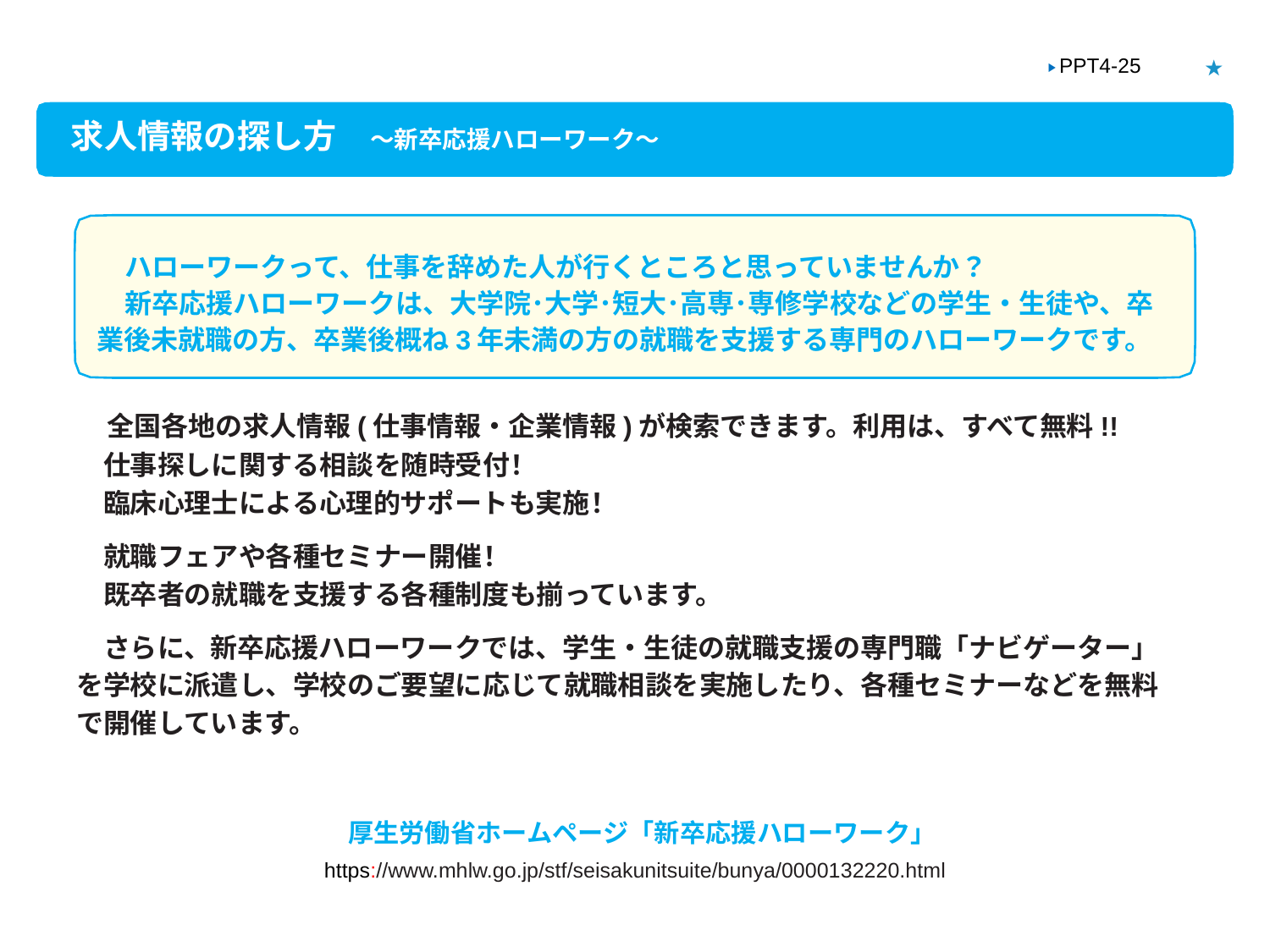

★
▶ PPT4-25

求人情報の探し方　～新卒応援ハローワーク～

　 ハローワークって、仕事を辞めた人が行くところと思っていませんか？
　 新卒応援ハローワークは、大学院･大学･短大･高専･専修学校などの学生・生徒や、卒業後未就職の方、卒業後概ね3年未満の方の就職を支援する専門のハローワークです。
全国各地の求人情報(仕事情報・企業情報)が検索できます。利用は、すべて無料!!
　仕事探しに関する相談を随時受付！
　臨床心理士による心理的サポートも実施！
　就職フェアや各種セミナー開催！
　既卒者の就職を支援する各種制度も揃っています。
　さらに、新卒応援ハローワークでは、学生・生徒の就職支援の専門職「ナビゲーター」を学校に派遣し、学校のご要望に応じて就職相談を実施したり、各種セミナーなどを無料で開催しています。
厚生労働省ホームページ「新卒応援ハローワーク」
https://www.mhlw.go.jp/stf/seisakunitsuite/bunya/0000132220.html